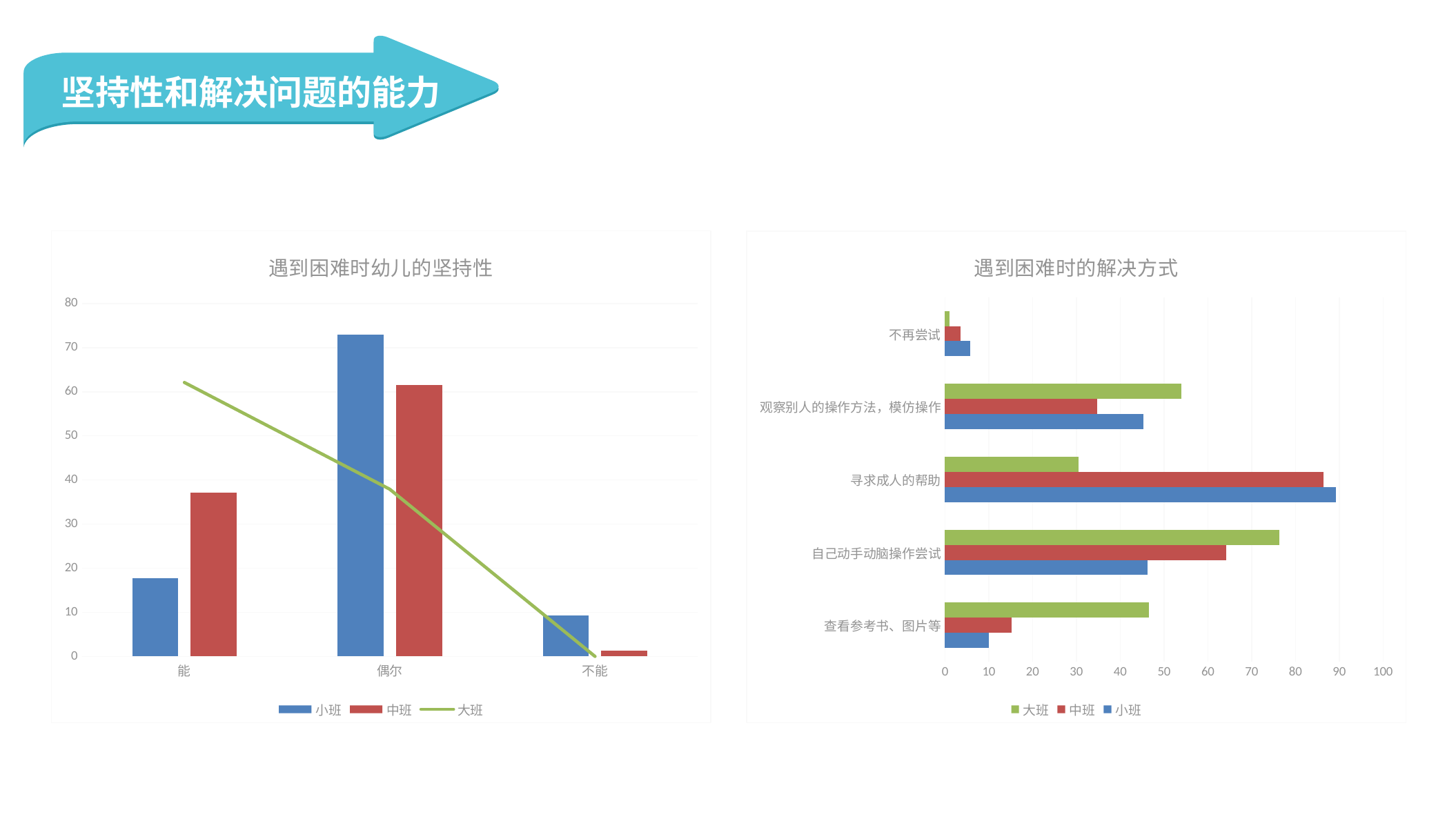

坚持性和解决问题的能力

### Chart: 遇到困难时幼儿的坚持性

| Category | 小班 | 中班 | 大班 |
|---|---|---|---|
| 能 | 17.8 | 37.2 | 62.1 |
| 偶尔 | 72.9 | 61.5 | 37.9 |
| 不能 | 9.3 | 1.3 | 0.0 |

### Chart: 遇到困难时的解决方式

| Category | 小班 | 中班 | 大班 |
|---|---|---|---|
| 查看参考书、图片等 | 10.1 | 15.3 | 46.6 |
| 自己动手动脑操作尝试 | 46.3 | 64.2 | 76.3 |
| 寻求成人的帮助 | 89.3 | 86.4 | 30.5 |
| 观察别人的操作方法，模仿操作 | 45.3 | 34.7 | 54.0 |
| 不再尝试 | 5.8 | 3.6 | 1.1 |